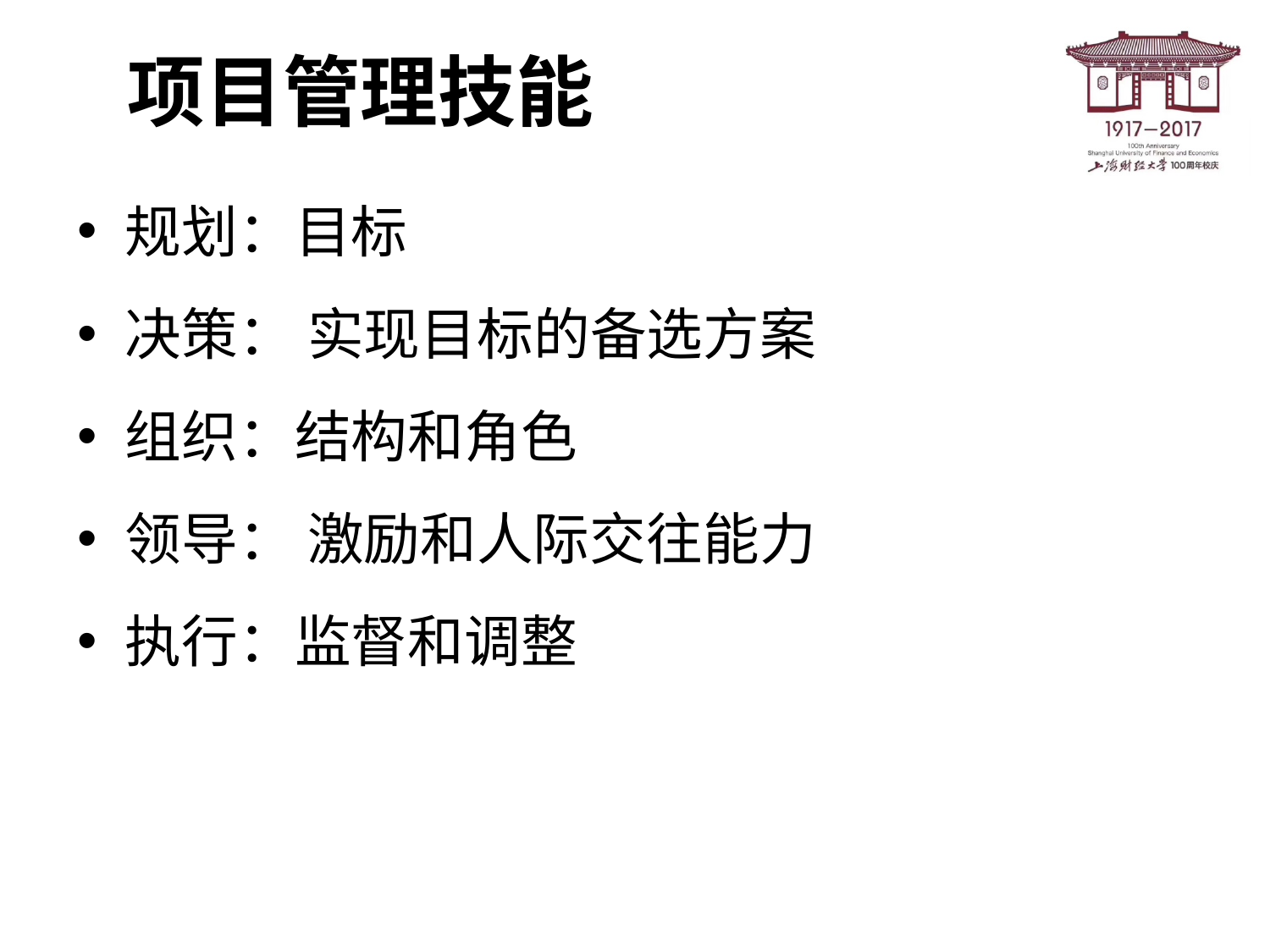

# 项目管理技能
规划：目标
决策： 实现目标的备选方案
组织：结构和角色
领导： 激励和人际交往能力
执行：监督和调整